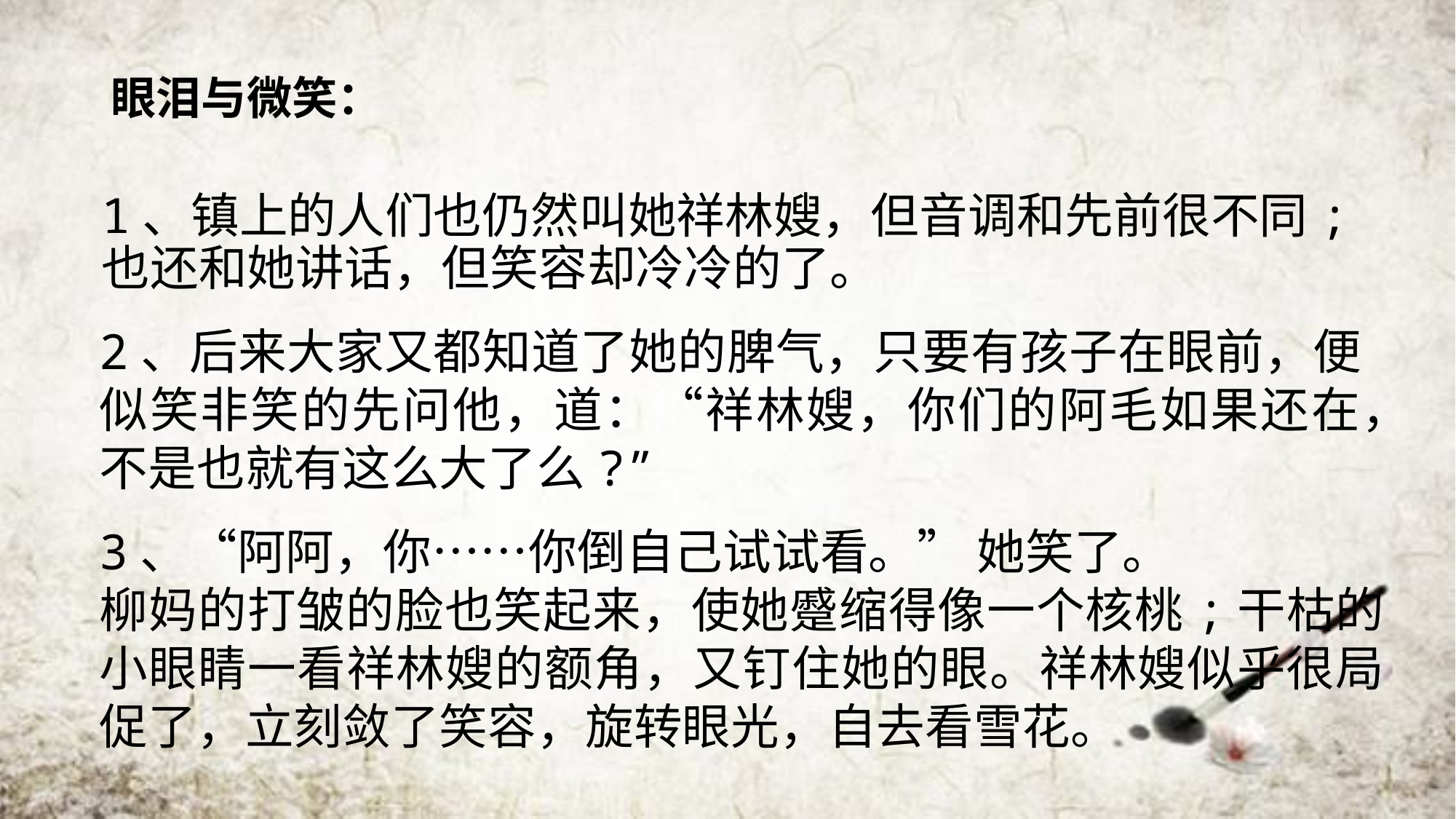

# 眼泪与微笑：

1、镇上的人们也仍然叫她祥林嫂，但音调和先前很不同;也还和她讲话，但笑容却冷冷的了。

2、后来大家又都知道了她的脾气，只要有孩子在眼前，便似笑非笑的先问他，道：“祥林嫂，你们的阿毛如果还在，不是也就有这么大了么?”
3、“阿阿，你……你倒自己试试看。” 她笑了。
柳妈的打皱的脸也笑起来，使她蹙缩得像一个核桃;干枯的小眼睛一看祥林嫂的额角，又钉住她的眼。祥林嫂似乎很局促了，立刻敛了笑容，旋转眼光，自去看雪花。